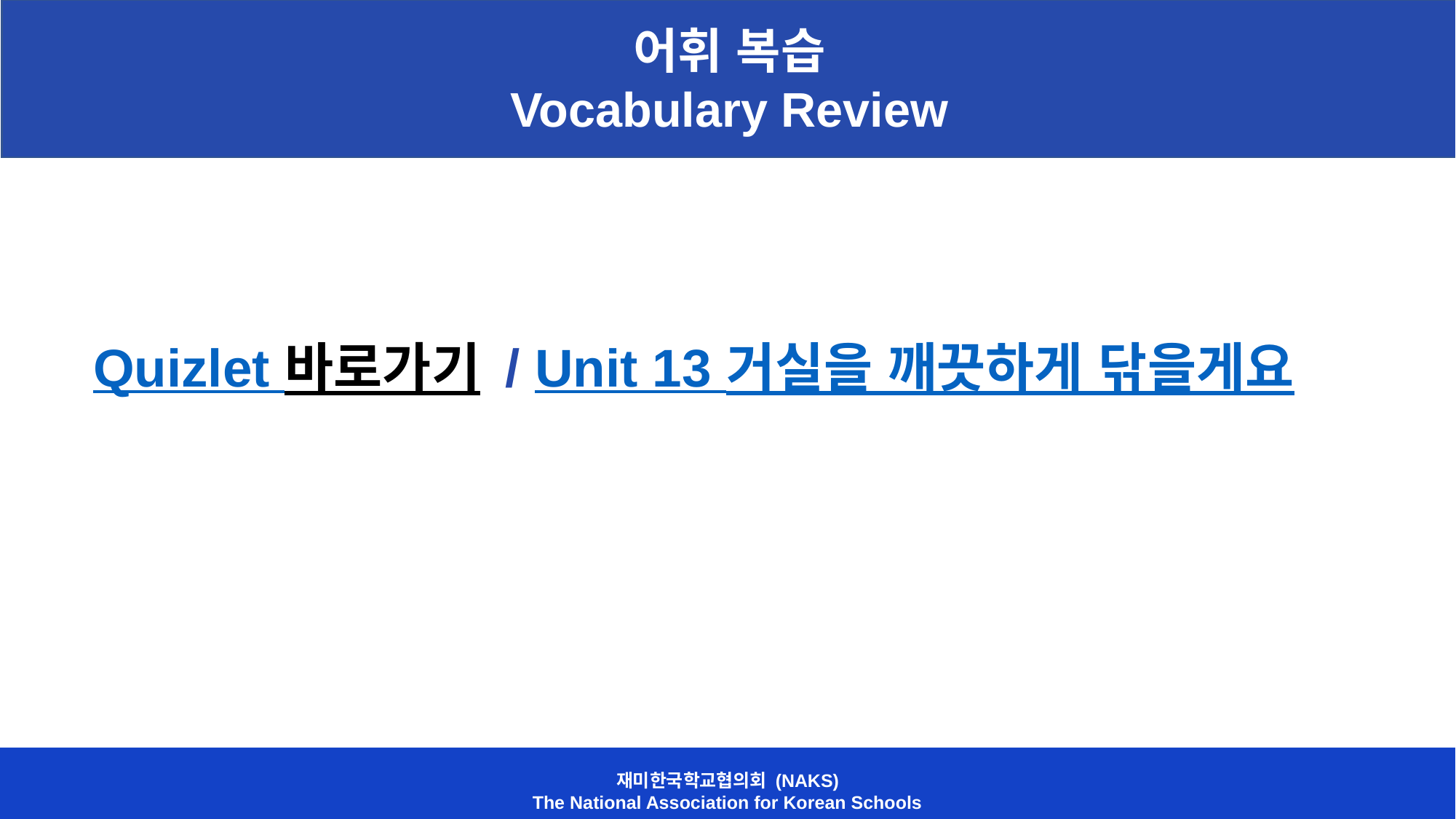

어휘 복습
Vocabulary Review
Quizlet 바로가기 / Unit 13 거실을 깨끗하게 닦을게요
재미한국학교협의회 (NAKS)
The National Association for Korean Schools